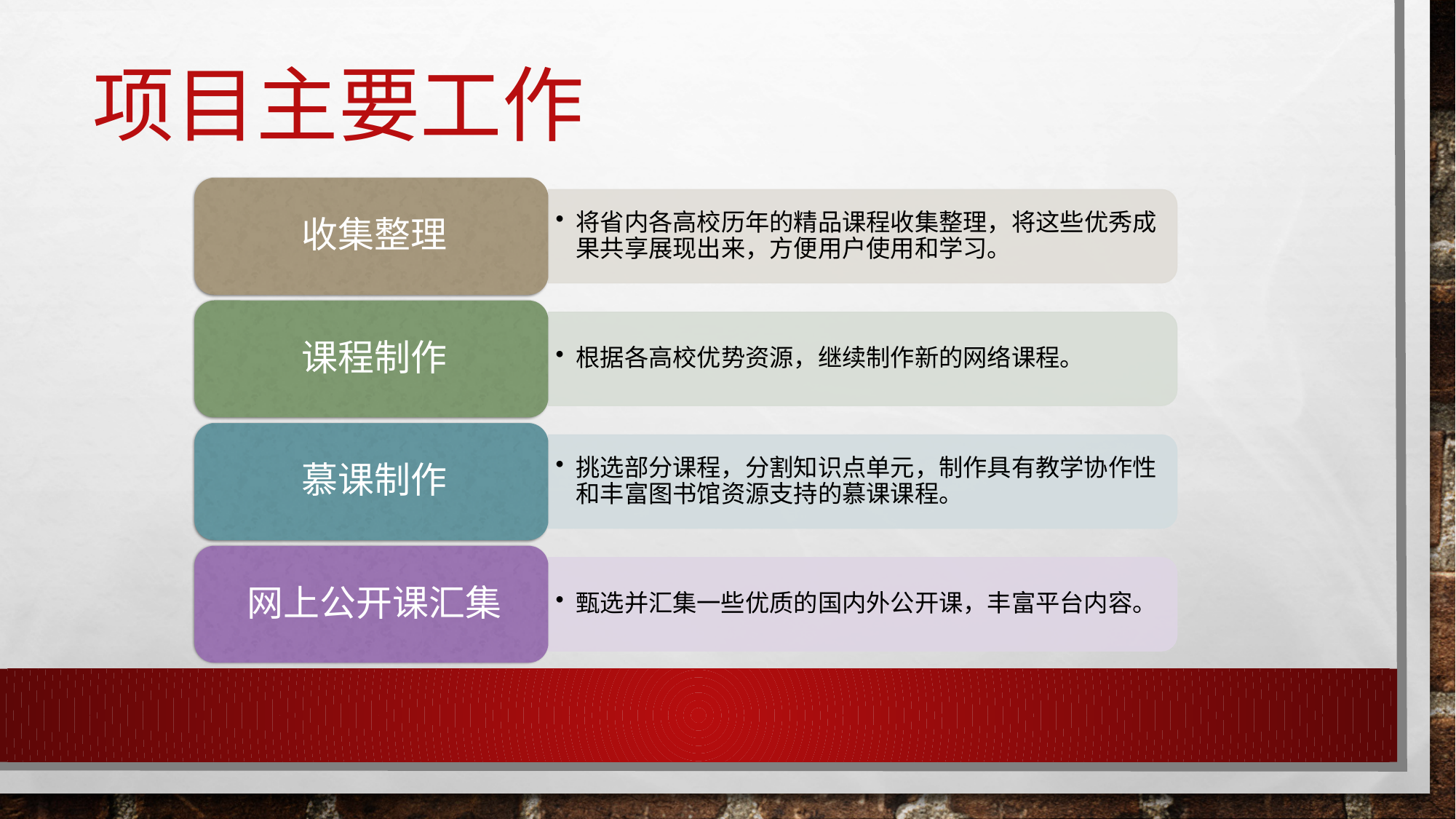

# 项目主要工作
将省内各高校历年的精品课程收集整理，将这些优秀成果共享展现出来，方便用户使用和学习。
收集整理
根据各高校优势资源，继续制作新的网络课程。
课程制作
挑选部分课程，分割知识点单元，制作具有教学协作性和丰富图书馆资源支持的慕课课程。
慕课制作
甄选并汇集一些优质的国内外公开课，丰富平台内容。
网上公开课汇集